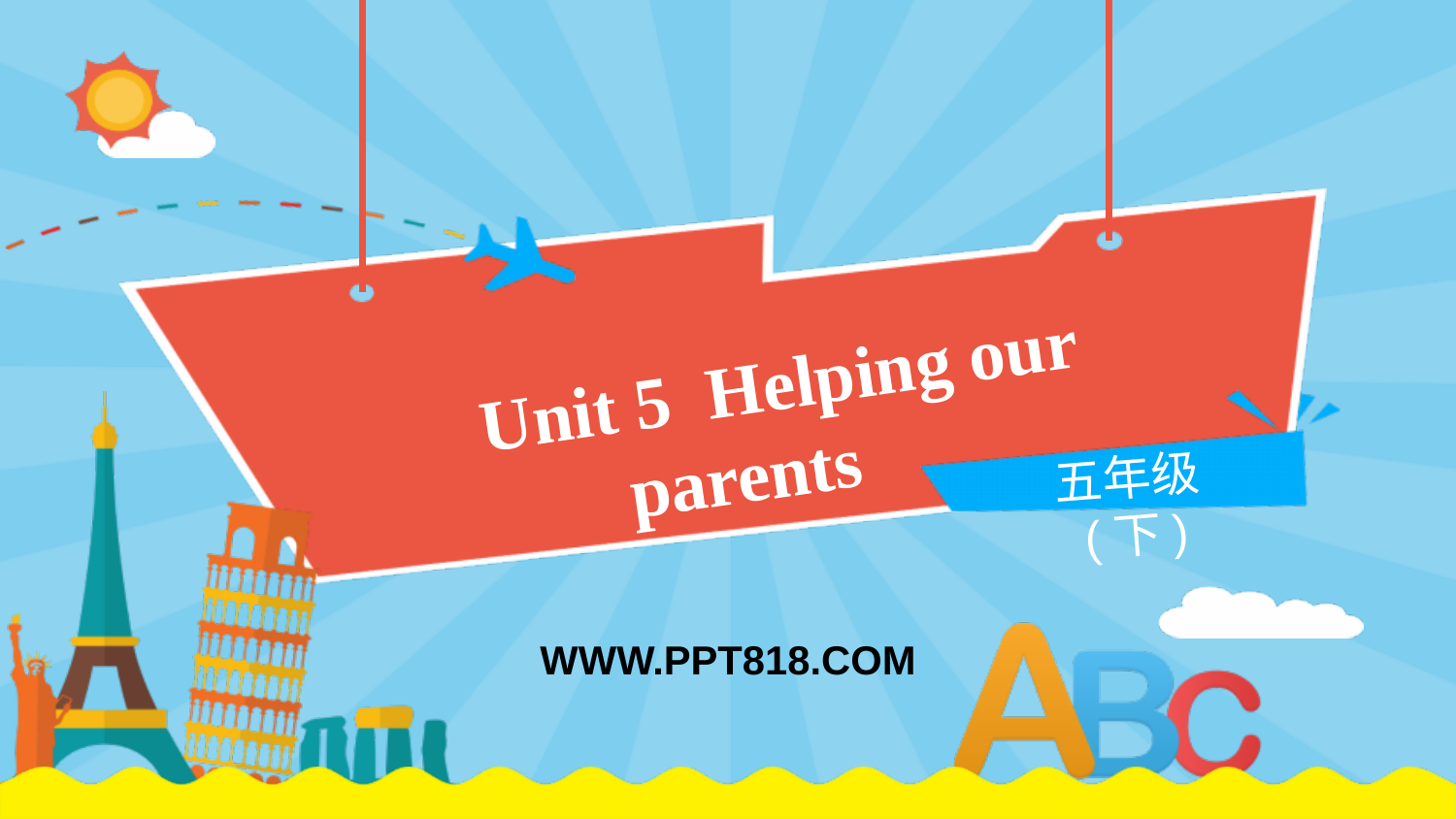

Unit 5  Helping our parents
五年级(下)
WWW.PPT818.COM